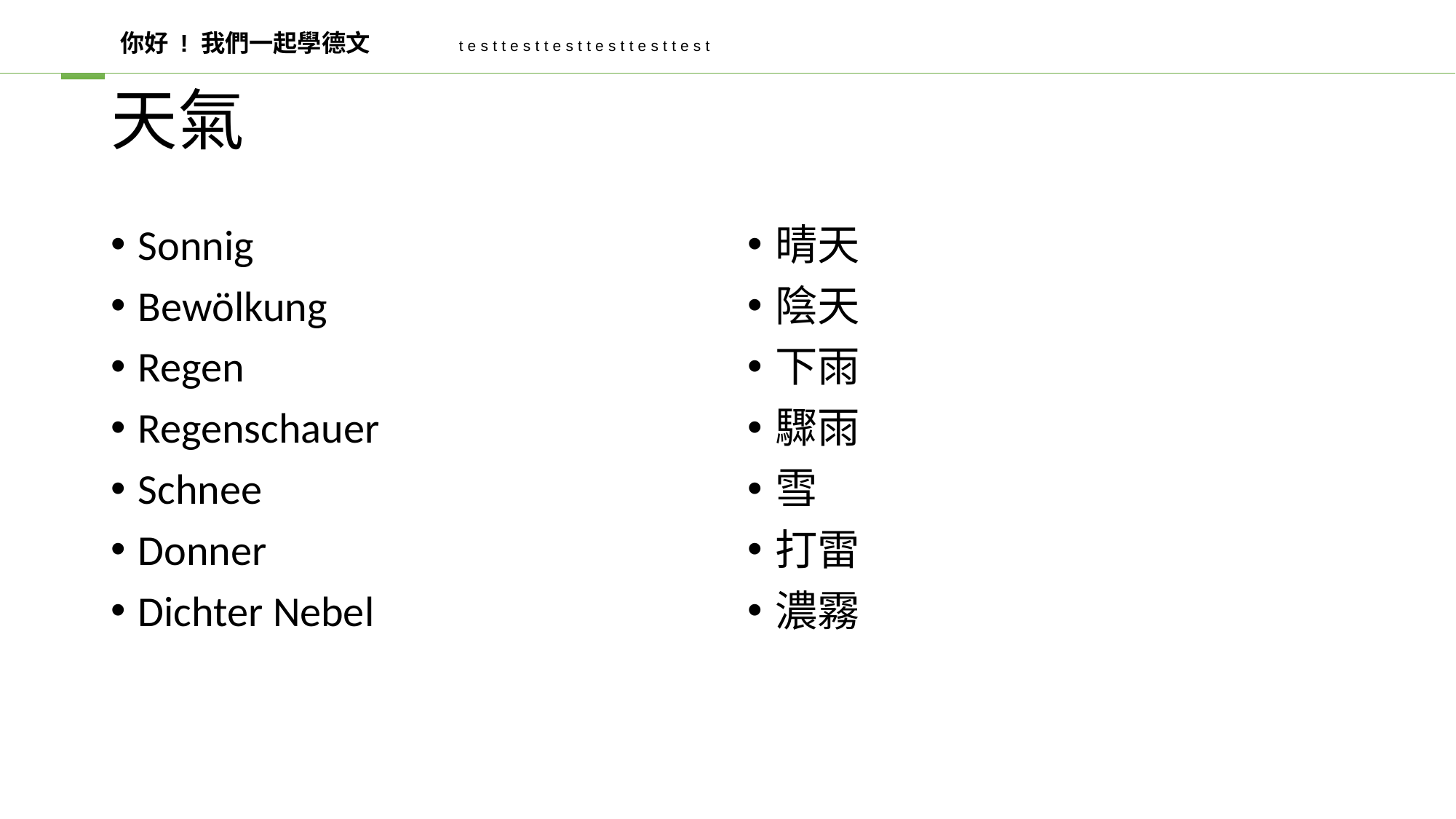

你好 ! 我們一起學德文
testtesttesttesttesttest

# 天氣
Sonnig
Bewölkung
Regen
Regenschauer
Schnee
Donner
Dichter Nebel
晴天
陰天
下雨
驟雨
雪
打雷
濃霧